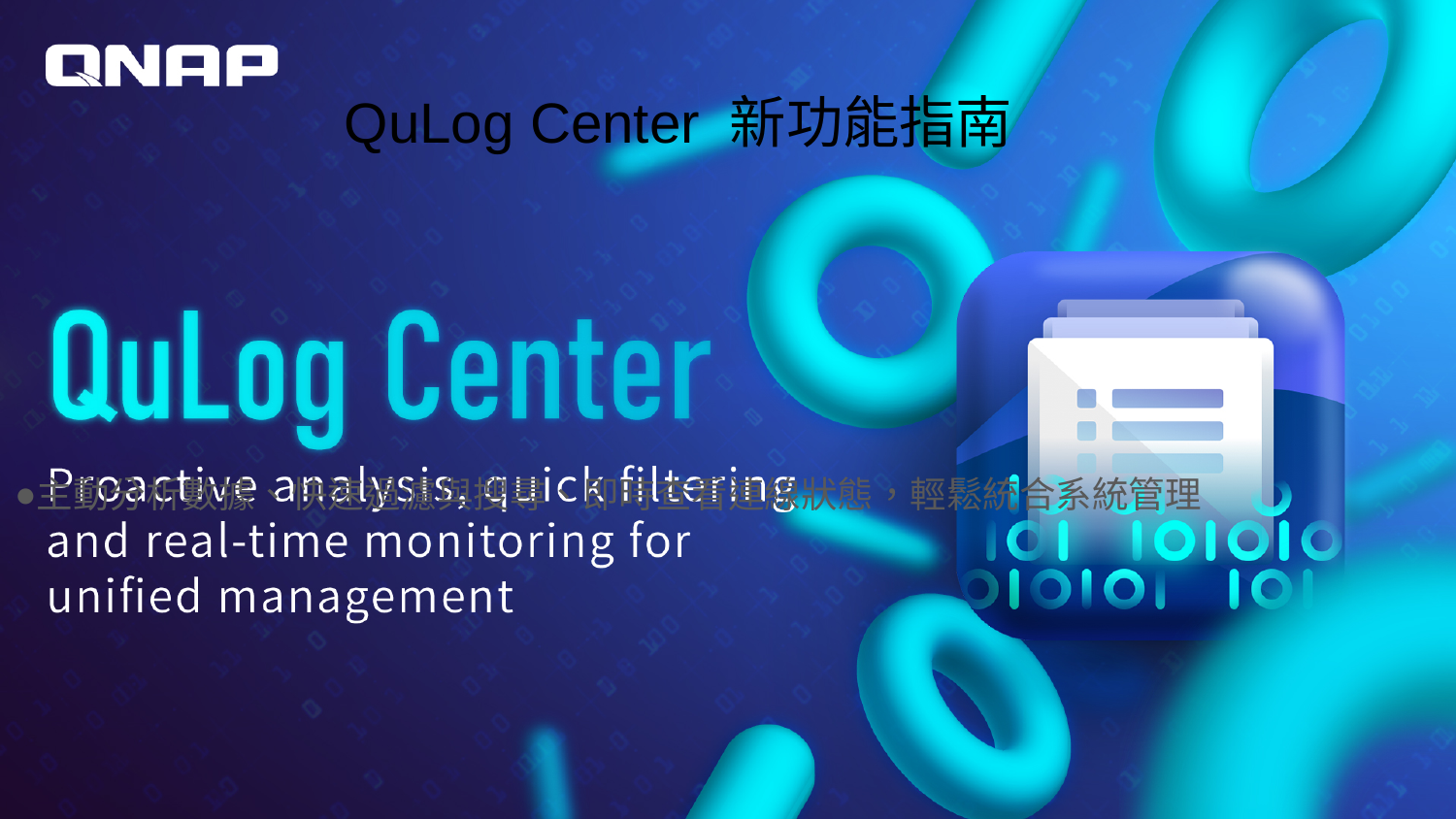

QuLog Center 新功能指南
主動分析數據、快速過濾與搜尋、即時查看連線狀態，輕鬆統合系統管理